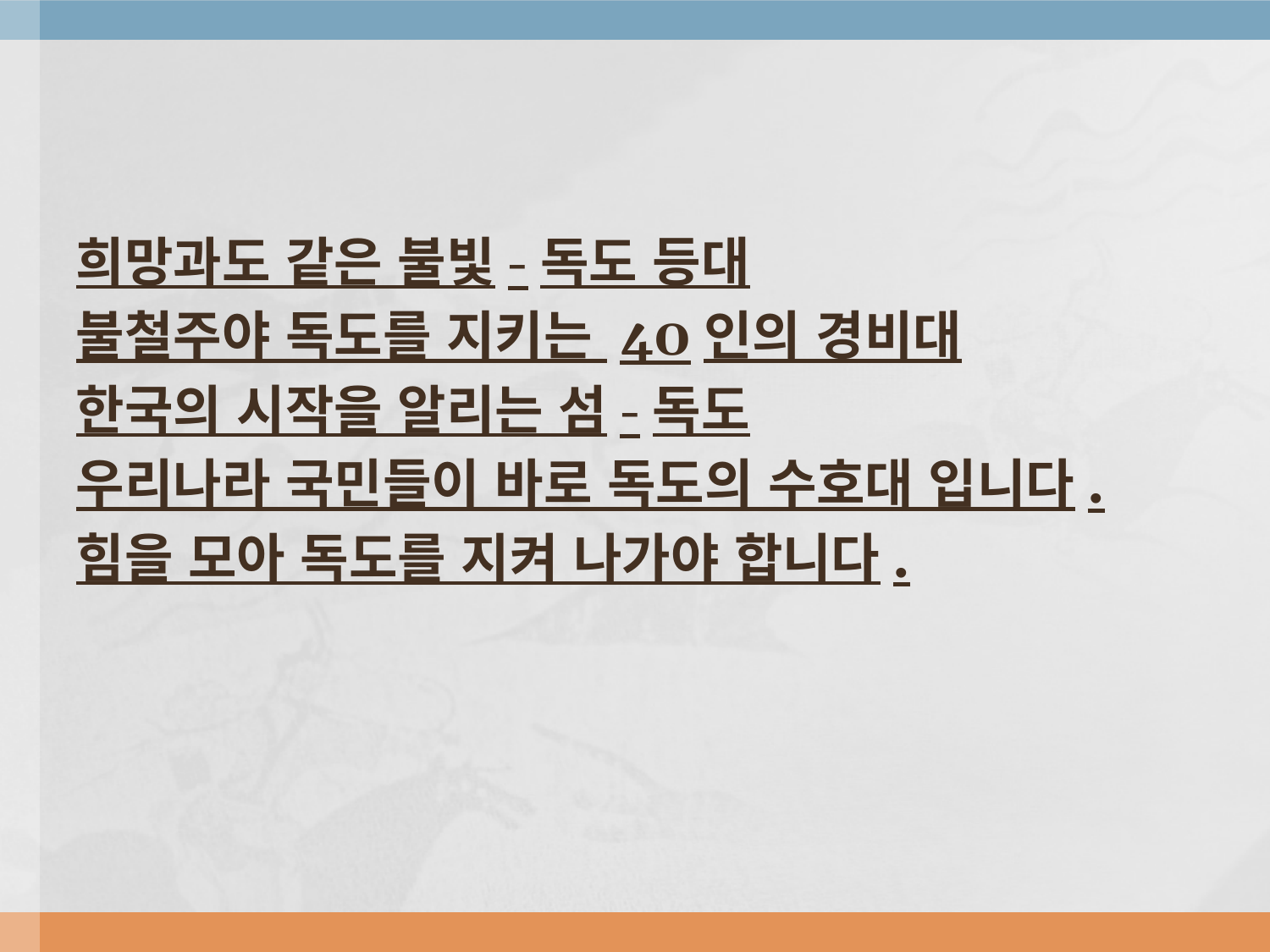

#
희망과도 같은 불빛-독도 등대
불철주야 독도를 지키는 40인의 경비대
한국의 시작을 알리는 섬-독도
우리나라 국민들이 바로 독도의 수호대 입니다.
힘을 모아 독도를 지켜 나가야 합니다.